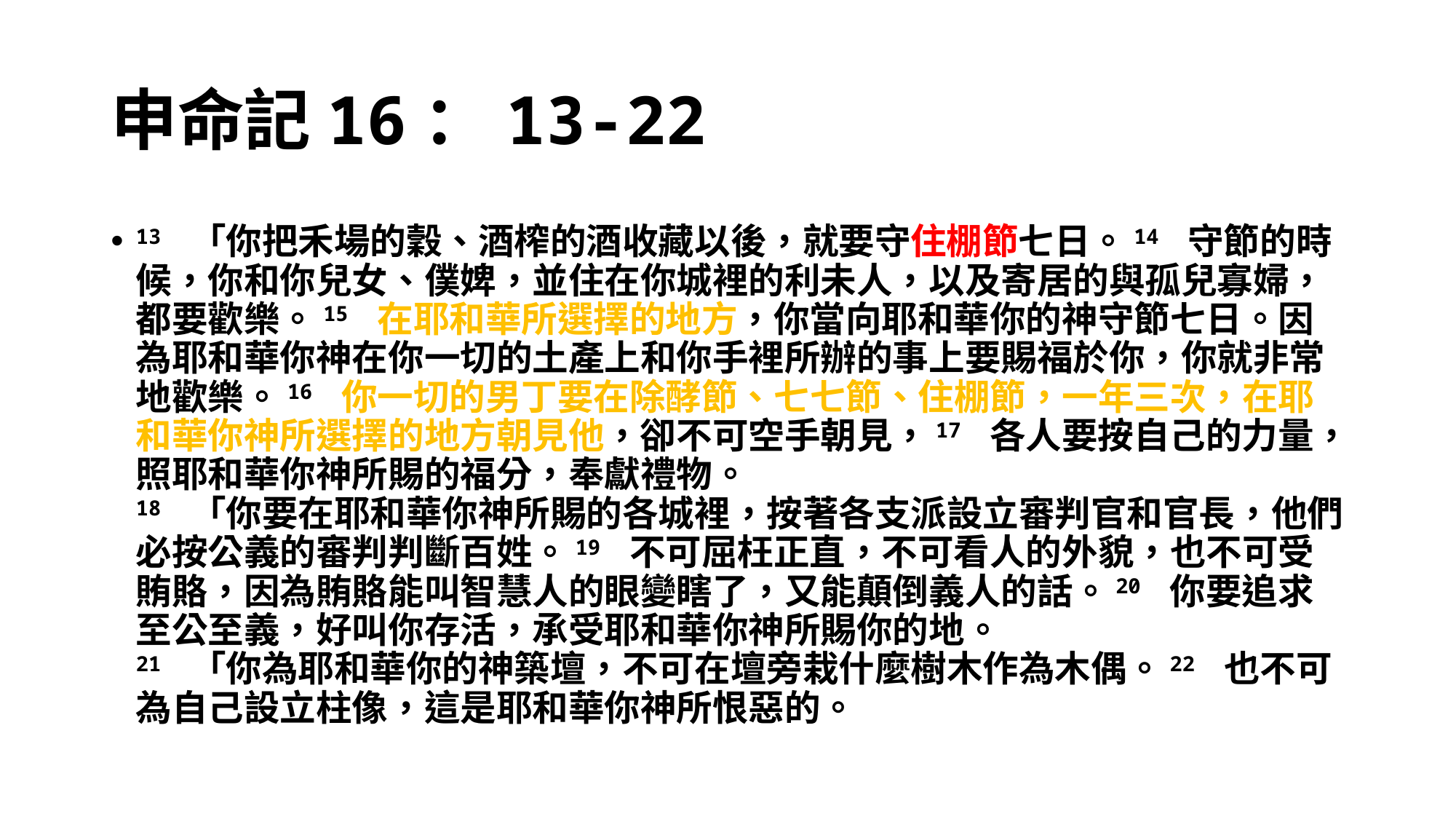

# 申命記16：13-22
13 「你把禾場的穀、酒榨的酒收藏以後，就要守住棚節七日。14 守節的時候，你和你兒女、僕婢，並住在你城裡的利未人，以及寄居的與孤兒寡婦，都要歡樂。15 在耶和華所選擇的地方，你當向耶和華你的神守節七日。因為耶和華你神在你一切的土產上和你手裡所辦的事上要賜福於你，你就非常地歡樂。16 你一切的男丁要在除酵節、七七節、住棚節，一年三次，在耶和華你神所選擇的地方朝見他，卻不可空手朝見，17 各人要按自己的力量，照耶和華你神所賜的福分，奉獻禮物。
18 「你要在耶和華你神所賜的各城裡，按著各支派設立審判官和官長，他們必按公義的審判判斷百姓。19 不可屈枉正直，不可看人的外貌，也不可受賄賂，因為賄賂能叫智慧人的眼變瞎了，又能顛倒義人的話。20 你要追求至公至義，好叫你存活，承受耶和華你神所賜你的地。
21 「你為耶和華你的神築壇，不可在壇旁栽什麼樹木作為木偶。22 也不可為自己設立柱像，這是耶和華你神所恨惡的。